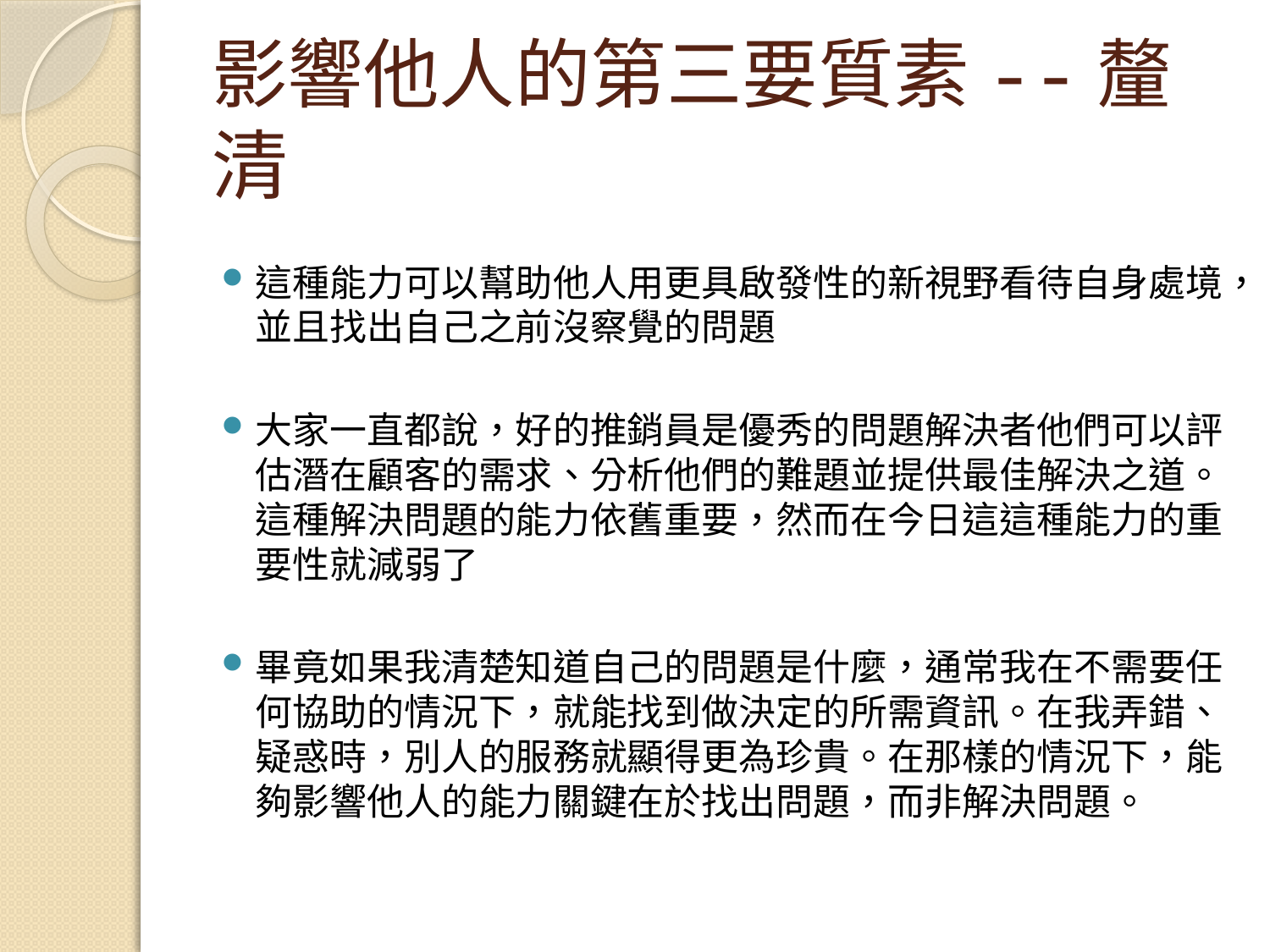

# 影響他人的第三要質素--釐清

這種能力可以幫助他人用更具啟發性的新視野看待自身處境，並且找出自己之前沒察覺的問題

大家一直都說，好的推銷員是優秀的問題解決者他們可以評估潛在顧客的需求、分析他們的難題並提供最佳解決之道。這種解決問題的能力依舊重要，然而在今日這這種能力的重要性就減弱了

畢竟如果我清楚知道自己的問題是什麼，通常我在不需要任何協助的情況下，就能找到做決定的所需資訊。在我弄錯、疑惑時，別人的服務就顯得更為珍貴。在那樣的情況下，能夠影響他人的能力關鍵在於找出問題，而非解決問題。